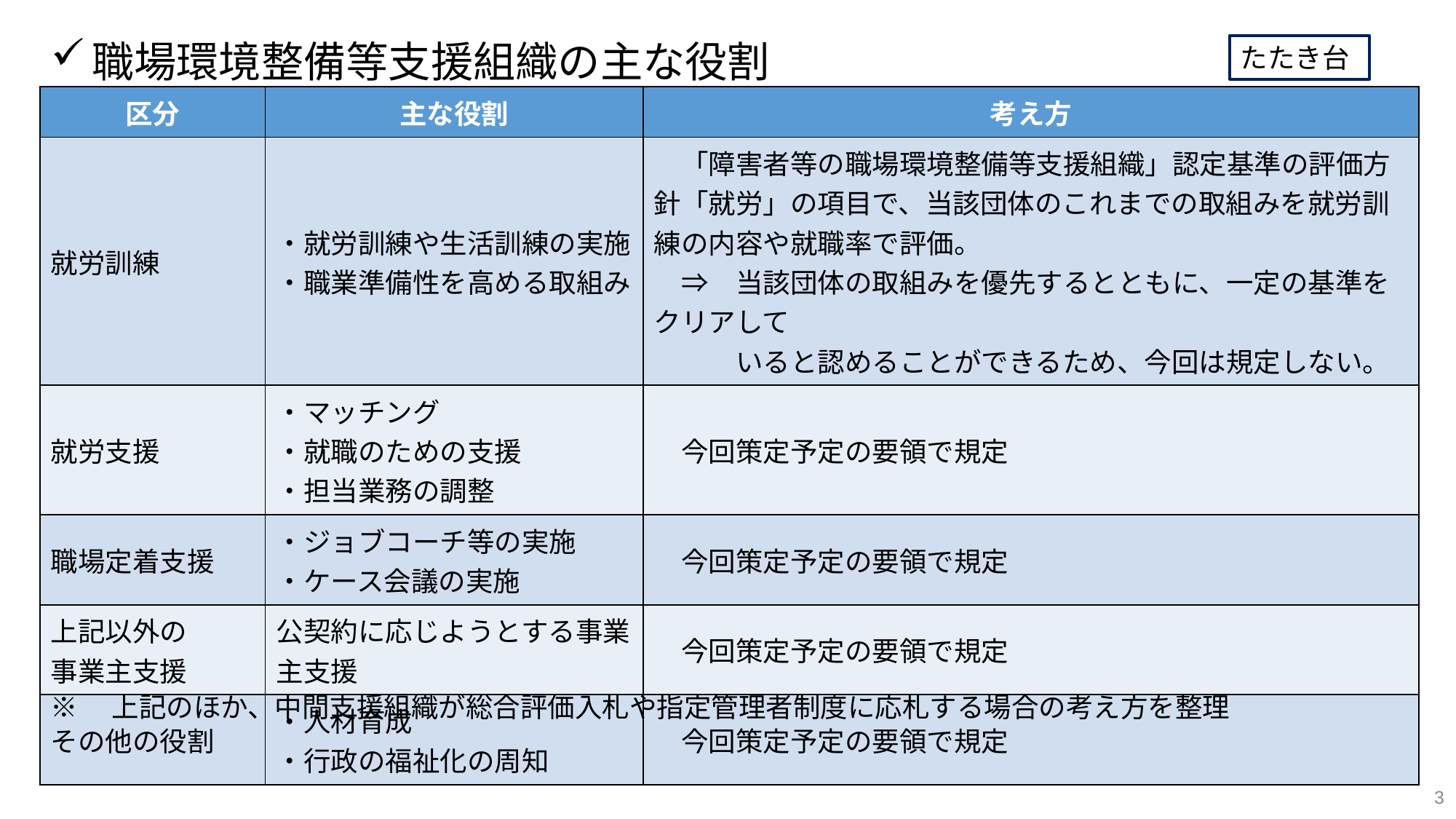

# 職場環境整備等支援組織の主な役割
たたき台
| 区分 | 主な役割 | 考え方 |
| --- | --- | --- |
| 就労訓練 | ・就労訓練や生活訓練の実施 ・職業準備性を高める取組み | 「障害者等の職場環境整備等支援組織」認定基準の評価方針「就労」の項目で、当該団体のこれまでの取組みを就労訓練の内容や就職率で評価。 　⇒　当該団体の取組みを優先するとともに、一定の基準をクリアして 　　　いると認めることができるため、今回は規定しない。 |
| 就労支援 | ・マッチング ・就職のための支援 ・担当業務の調整 | 今回策定予定の要領で規定 |
| 職場定着支援 | ・ジョブコーチ等の実施 ・ケース会議の実施 | 今回策定予定の要領で規定 |
| 上記以外の 事業主支援 | 公契約に応じようとする事業主支援 | 今回策定予定の要領で規定 |
| その他の役割 | ・人材育成 ・行政の福祉化の周知 | 今回策定予定の要領で規定 |
※　上記のほか、中間支援組織が総合評価入札や指定管理者制度に応札する場合の考え方を整理
3